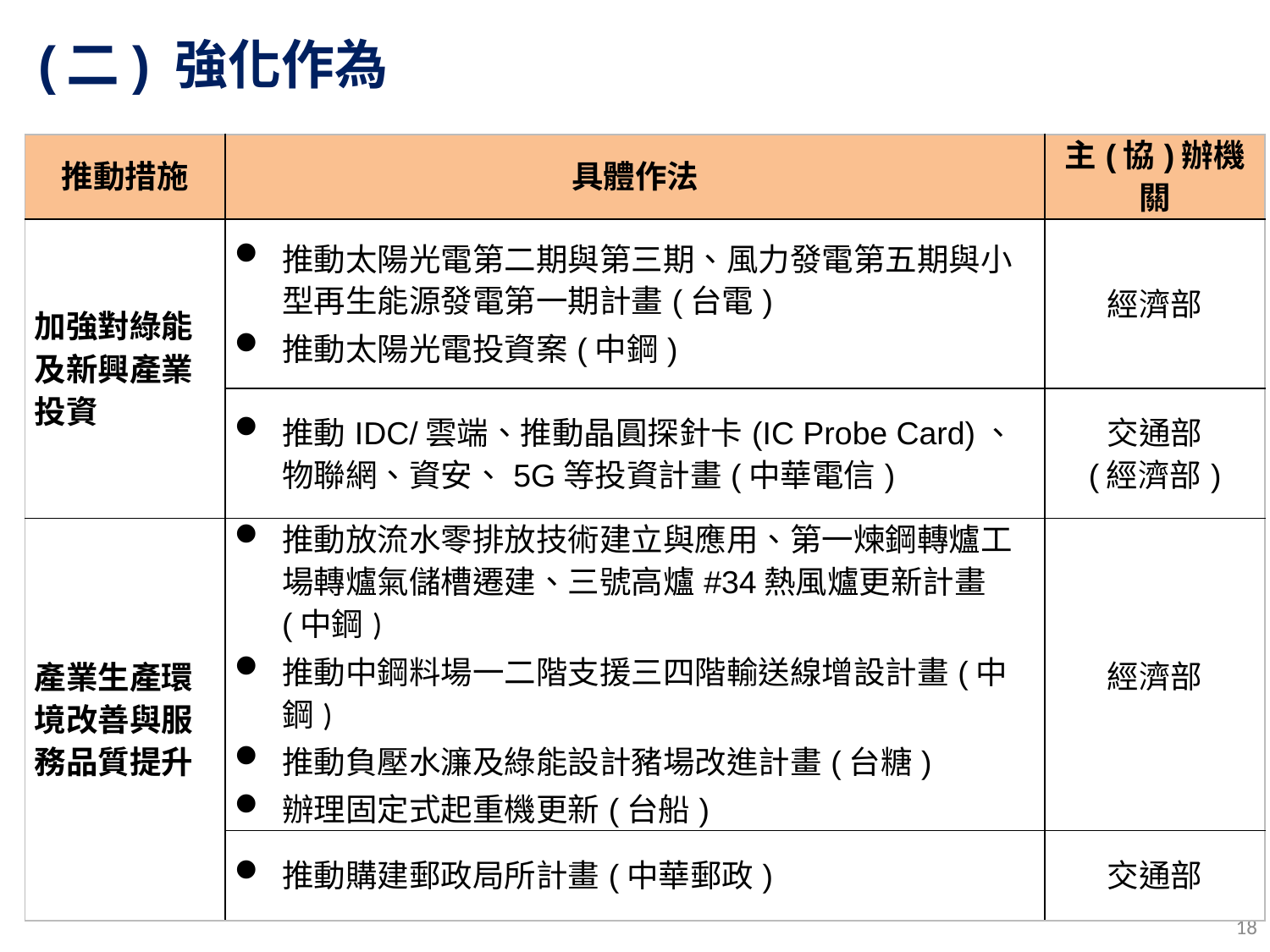

(二) 強化作為
| 推動措施 | 具體作法 | 主(協)辦機關 |
| --- | --- | --- |
| 加強對綠能及新興產業投資 | 推動太陽光電第二期與第三期、風力發電第五期與小型再生能源發電第一期計畫(台電) 推動太陽光電投資案(中鋼) | 經濟部 |
|  | 推動IDC/雲端、推動晶圓探針卡(IC Probe Card)、物聯網、資安、5G等投資計畫(中華電信) | 交通部 (經濟部) |
| 產業生產環境改善與服務品質提升 | 推動放流水零排放技術建立與應用、第一煉鋼轉爐工場轉爐氣儲槽遷建、三號高爐#34熱風爐更新計畫(中鋼) 推動中鋼料場一二階支援三四階輸送線增設計畫(中鋼) 推動負壓水濂及綠能設計豬場改進計畫(台糖) 辦理固定式起重機更新(台船) | 經濟部 |
|  | 推動購建郵政局所計畫(中華郵政) | 交通部 |
18